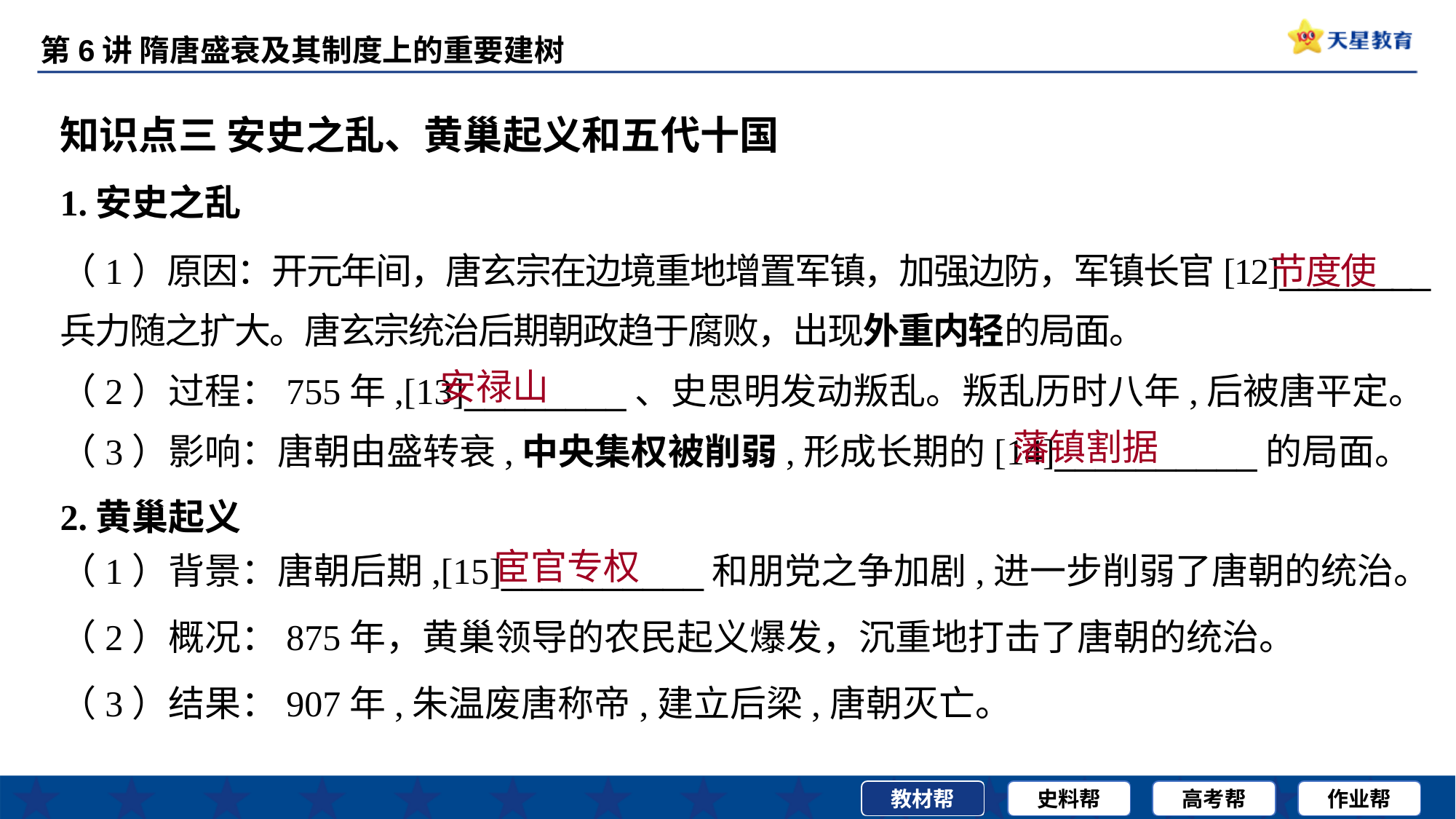

知识点三 安史之乱、黄巢起义和五代十国
1.安史之乱
（1）原因：开元年间，唐玄宗在边境重地增置军镇，加强边防，军镇长官[12]________
兵力随之扩大。唐玄宗统治后期朝政趋于腐败，出现外重内轻的局面。
节度使
安禄山
（2）过程：755年,[13]________、史思明发动叛乱。叛乱历时八年,后被唐平定。
藩镇割据
（3）影响：唐朝由盛转衰,中央集权被削弱,形成长期的[14]__________的局面。
2.黄巢起义
宦官专权
（1）背景：唐朝后期,[15]__________和朋党之争加剧,进一步削弱了唐朝的统治。
（2）概况：875年，黄巢领导的农民起义爆发，沉重地打击了唐朝的统治。
（3）结果：907年,朱温废唐称帝,建立后梁,唐朝灭亡。